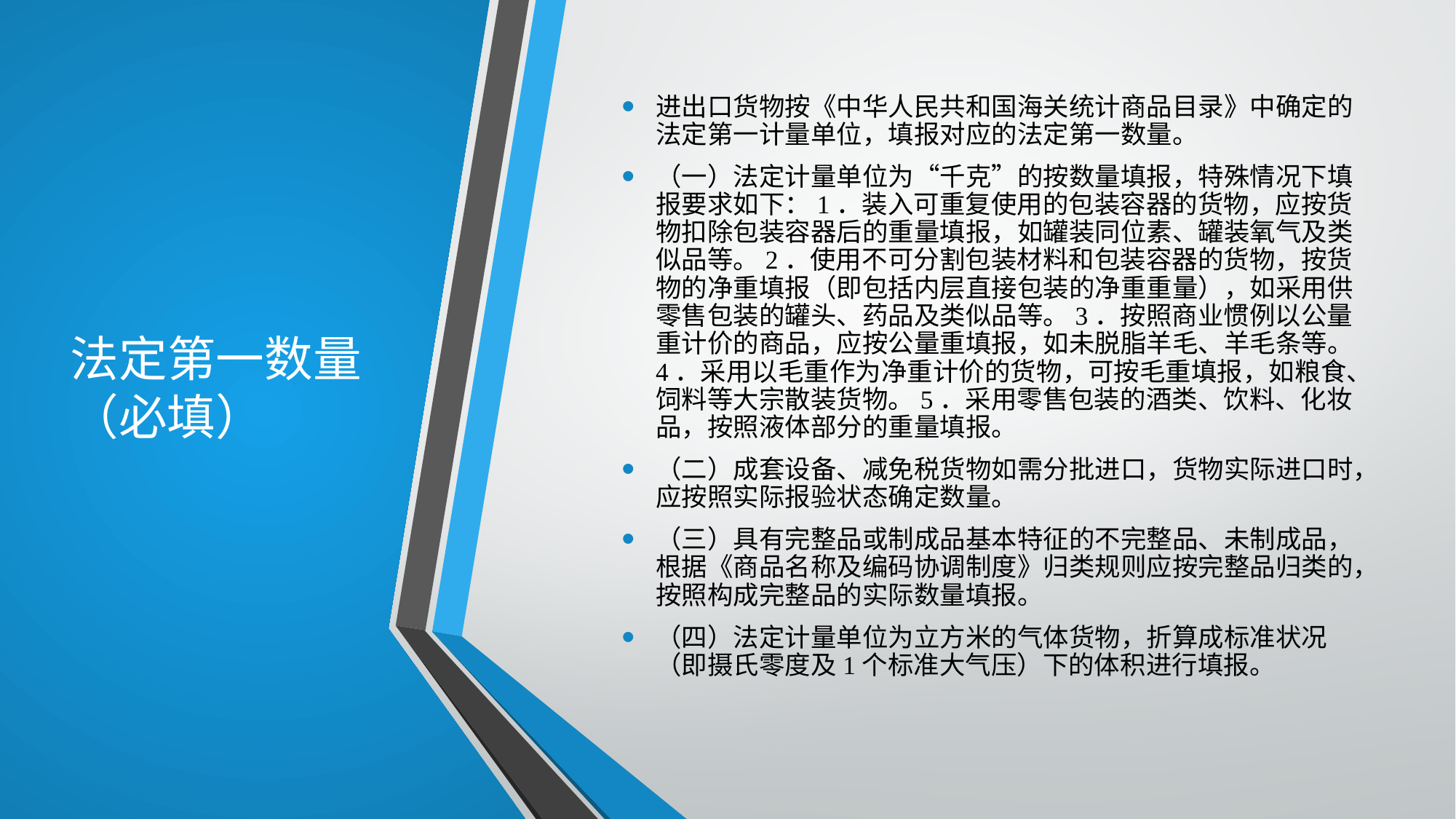

# 法定第一数量（必填）
进出口货物按《中华人民共和国海关统计商品目录》中确定的法定第一计量单位，填报对应的法定第一数量。
（一）法定计量单位为“千克”的按数量填报，特殊情况下填报要求如下：1．装入可重复使用的包装容器的货物，应按货物扣除包装容器后的重量填报，如罐装同位素、罐装氧气及类似品等。2．使用不可分割包装材料和包装容器的货物，按货物的净重填报（即包括内层直接包装的净重重量），如采用供零售包装的罐头、药品及类似品等。3．按照商业惯例以公量重计价的商品，应按公量重填报，如未脱脂羊毛、羊毛条等。4．采用以毛重作为净重计价的货物，可按毛重填报，如粮食、饲料等大宗散装货物。5．采用零售包装的酒类、饮料、化妆品，按照液体部分的重量填报。
（二）成套设备、减免税货物如需分批进口，货物实际进口时，应按照实际报验状态确定数量。
（三）具有完整品或制成品基本特征的不完整品、未制成品，根据《商品名称及编码协调制度》归类规则应按完整品归类的，按照构成完整品的实际数量填报。
（四）法定计量单位为立方米的气体货物，折算成标准状况（即摄氏零度及1个标准大气压）下的体积进行填报。